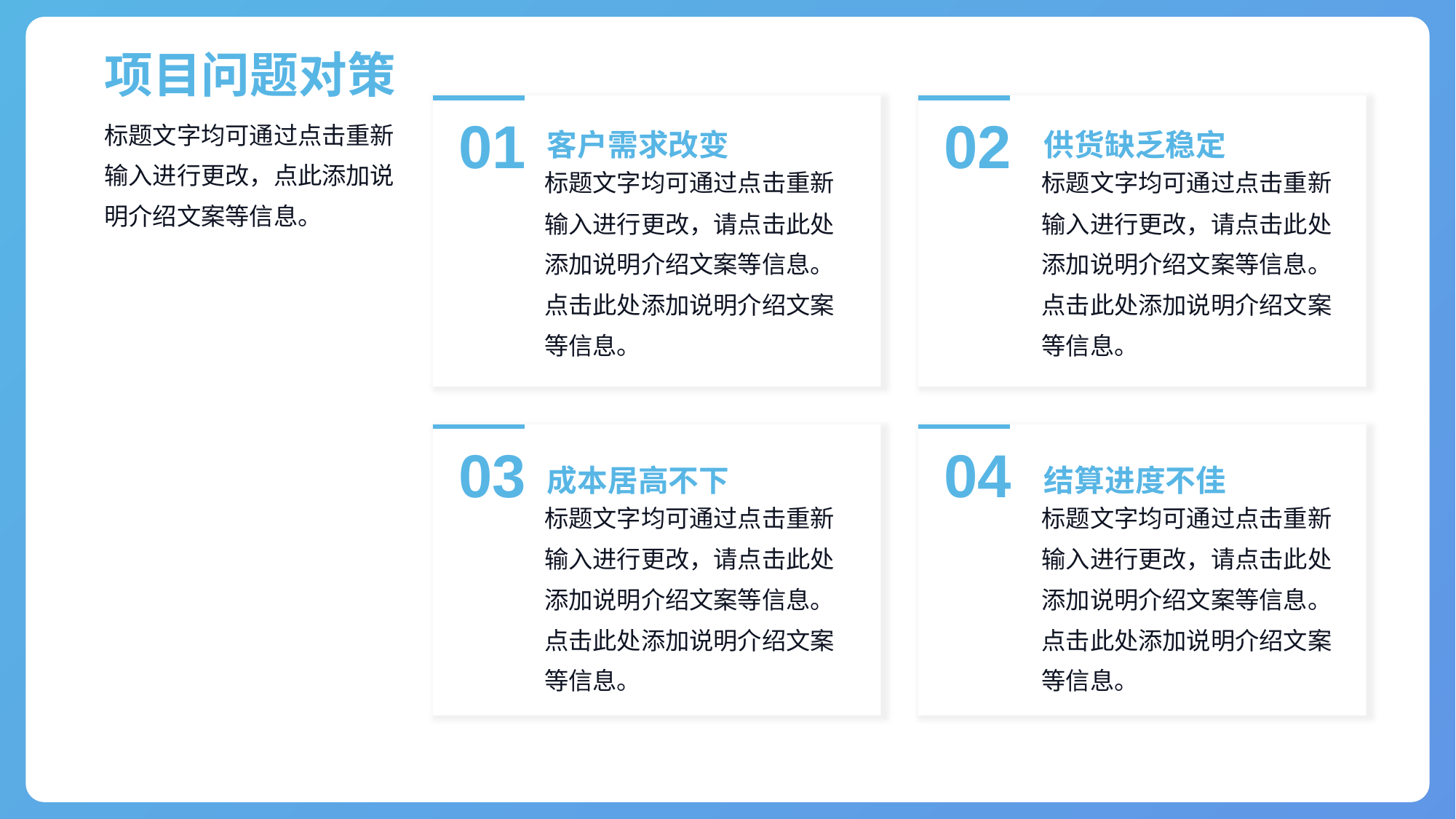

项目问题对策

标题文字均可通过点击重新输入进行更改，点此添加说明介绍文案等信息。
01
02
客户需求改变
供货缺乏稳定
标题文字均可通过点击重新输入进行更改，请点击此处添加说明介绍文案等信息。点击此处添加说明介绍文案等信息。
标题文字均可通过点击重新输入进行更改，请点击此处添加说明介绍文案等信息。点击此处添加说明介绍文案等信息。

03
04
成本居高不下
结算进度不佳
标题文字均可通过点击重新输入进行更改，请点击此处添加说明介绍文案等信息。点击此处添加说明介绍文案等信息。
标题文字均可通过点击重新输入进行更改，请点击此处添加说明介绍文案等信息。点击此处添加说明介绍文案等信息。